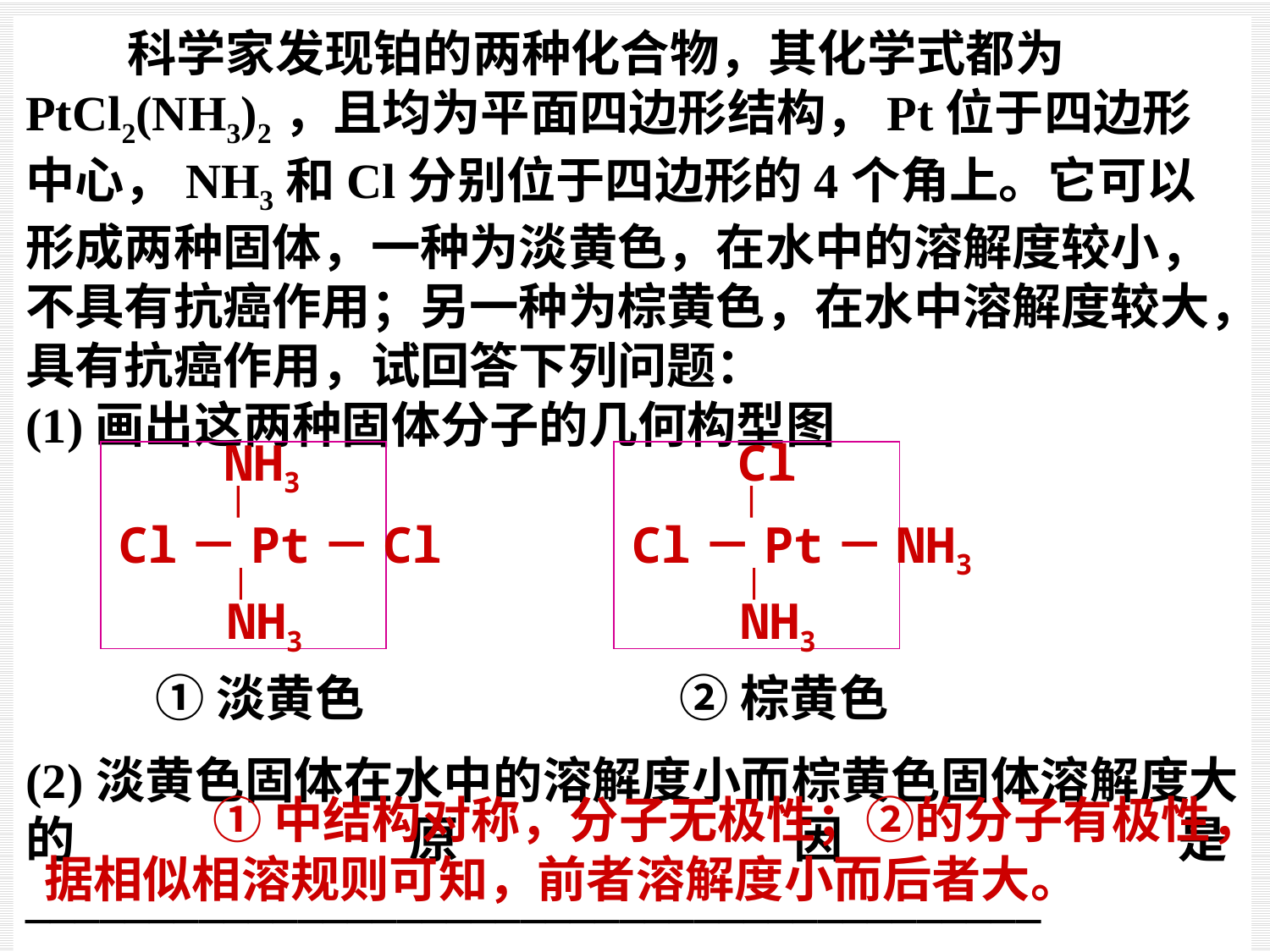

科学家发现铂的两种化合物，其化学式都为PtCl2(NH3)2，且均为平面四边形结构，Pt位于四边形中心，NH3和Cl分别位于四边形的4个角上。它可以形成两种固体，一种为淡黄色，在水中的溶解度较小，不具有抗癌作用；另一种为棕黄色，在水中溶解度较大，具有抗癌作用，试回答下列问题：
(1)画出这两种固体分子的几何构型图

(2)淡黄色固体在水中的溶解度小而棕黄色固体溶解度大的原因是_________________________________________
_________________________________________________

①淡黄色
②棕黄色
NH3

Cl－Pt－Cl

NH3
Cl

Cl－Pt－NH3

NH3
               ①中结构对称，分子无极性；②的分子有极性，据相似相溶规则可知，前者溶解度小而后者大。